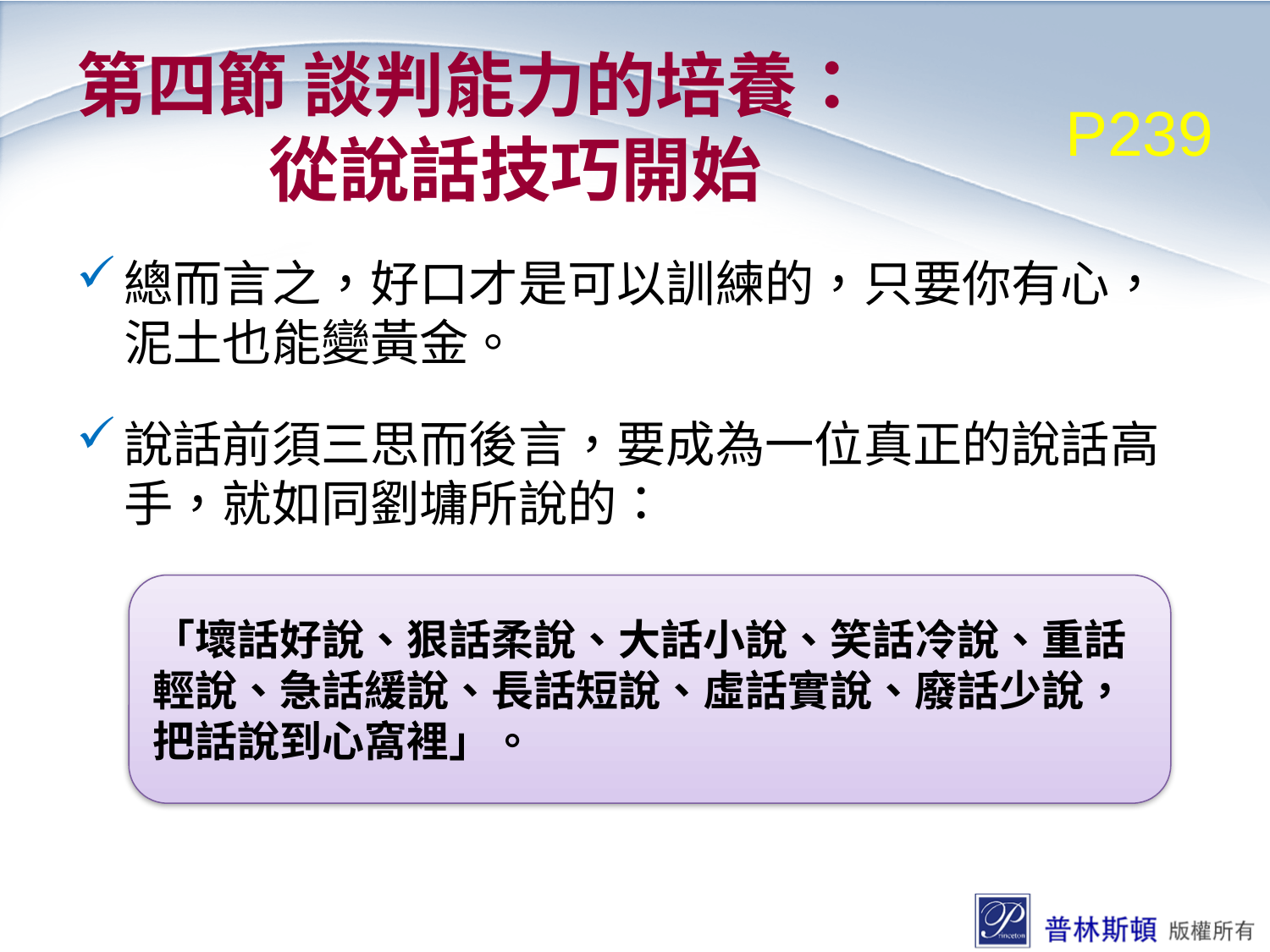

# 第四節 談判能力的培養： 從說話技巧開始
P239
總而言之，好口才是可以訓練的，只要你有心，泥土也能變黃金。
說話前須三思而後言，要成為一位真正的說話高手，就如同劉墉所說的：
「壞話好說、狠話柔說、大話小說、笑話冷說、重話輕說、急話緩說、長話短說、虛話實說、廢話少說，把話說到心窩裡」。